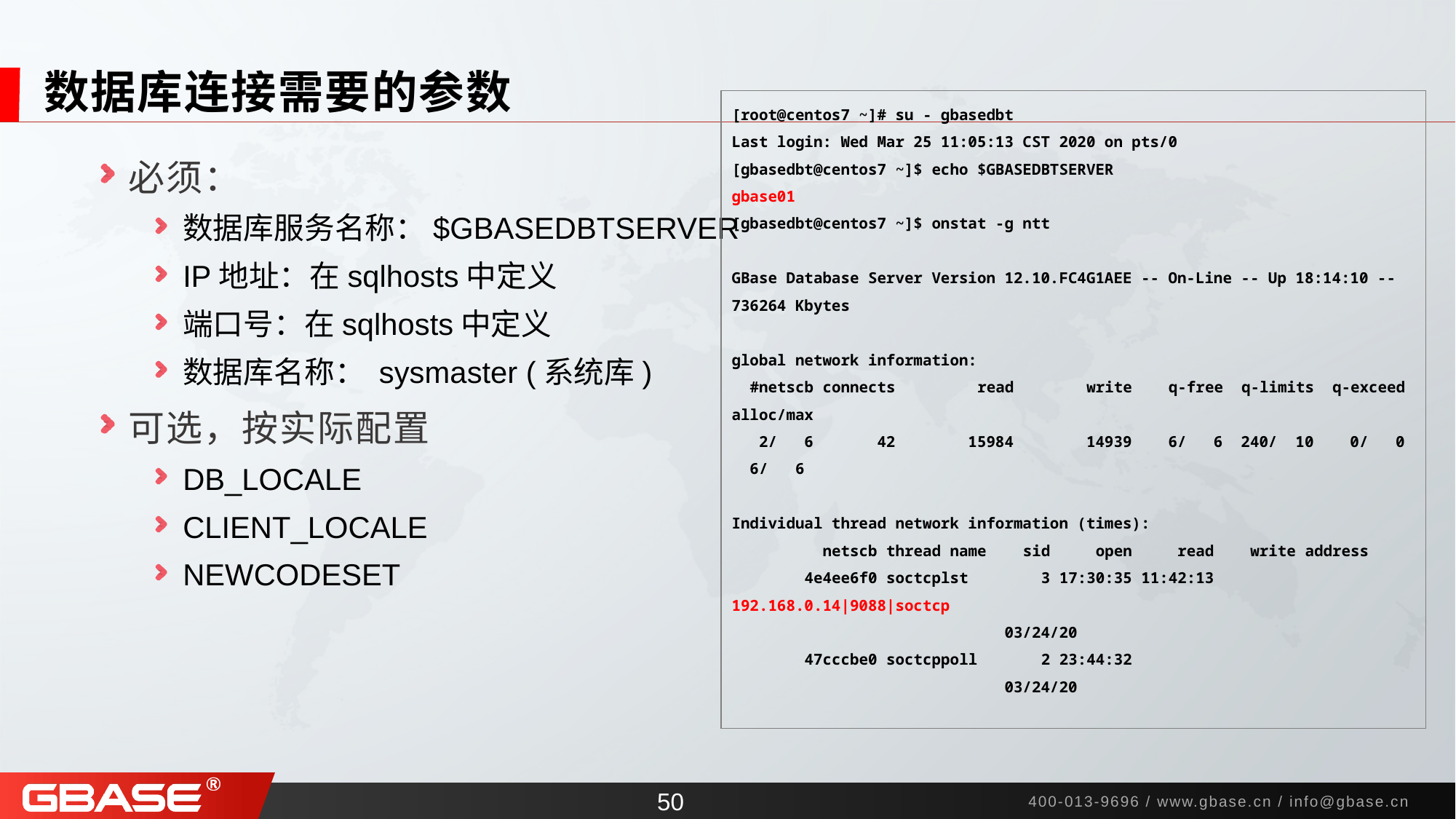

# 数据库连接需要的参数
必须：
数据库服务名称：$GBASEDBTSERVER
IP地址：在sqlhosts中定义
端口号：在sqlhosts中定义
数据库名称： sysmaster (系统库)
可选，按实际配置
DB_LOCALE
CLIENT_LOCALE
NEWCODESET
[root@centos7 ~]# su - gbasedbt
Last login: Wed Mar 25 11:05:13 CST 2020 on pts/0
[gbasedbt@centos7 ~]$ echo $GBASEDBTSERVER
gbase01
[gbasedbt@centos7 ~]$ onstat -g ntt

GBase Database Server Version 12.10.FC4G1AEE -- On-Line -- Up 18:14:10 -- 736264 Kbytes

global network information:
  #netscb connects         read        write    q-free  q-limits  q-exceed alloc/max
   2/   6       42        15984        14939    6/   6  240/  10    0/   0    6/   6

Individual thread network information (times):
          netscb thread name    sid     open     read    write address
        4e4ee6f0 soctcplst        3 17:30:35 11:42:13          192.168.0.14|9088|soctcp
                              03/24/20
        47cccbe0 soctcppoll       2 23:44:32
                              03/24/20